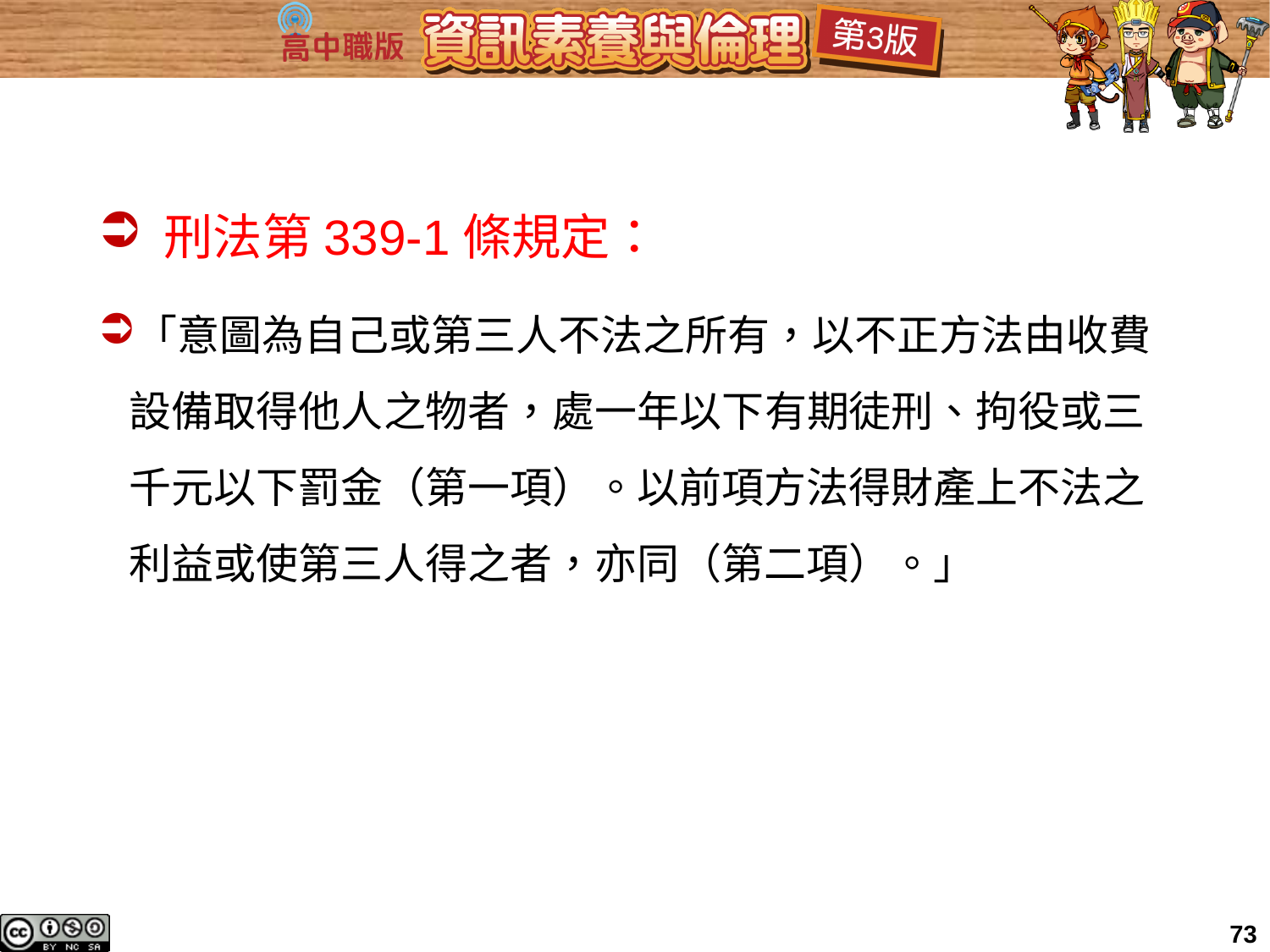

刑法第339-1條規定：
「意圖為自己或第三人不法之所有，以不正方法由收費設備取得他人之物者，處一年以下有期徒刑、拘役或三千元以下罰金（第一項）。以前項方法得財產上不法之利益或使第三人得之者，亦同（第二項）。」
73